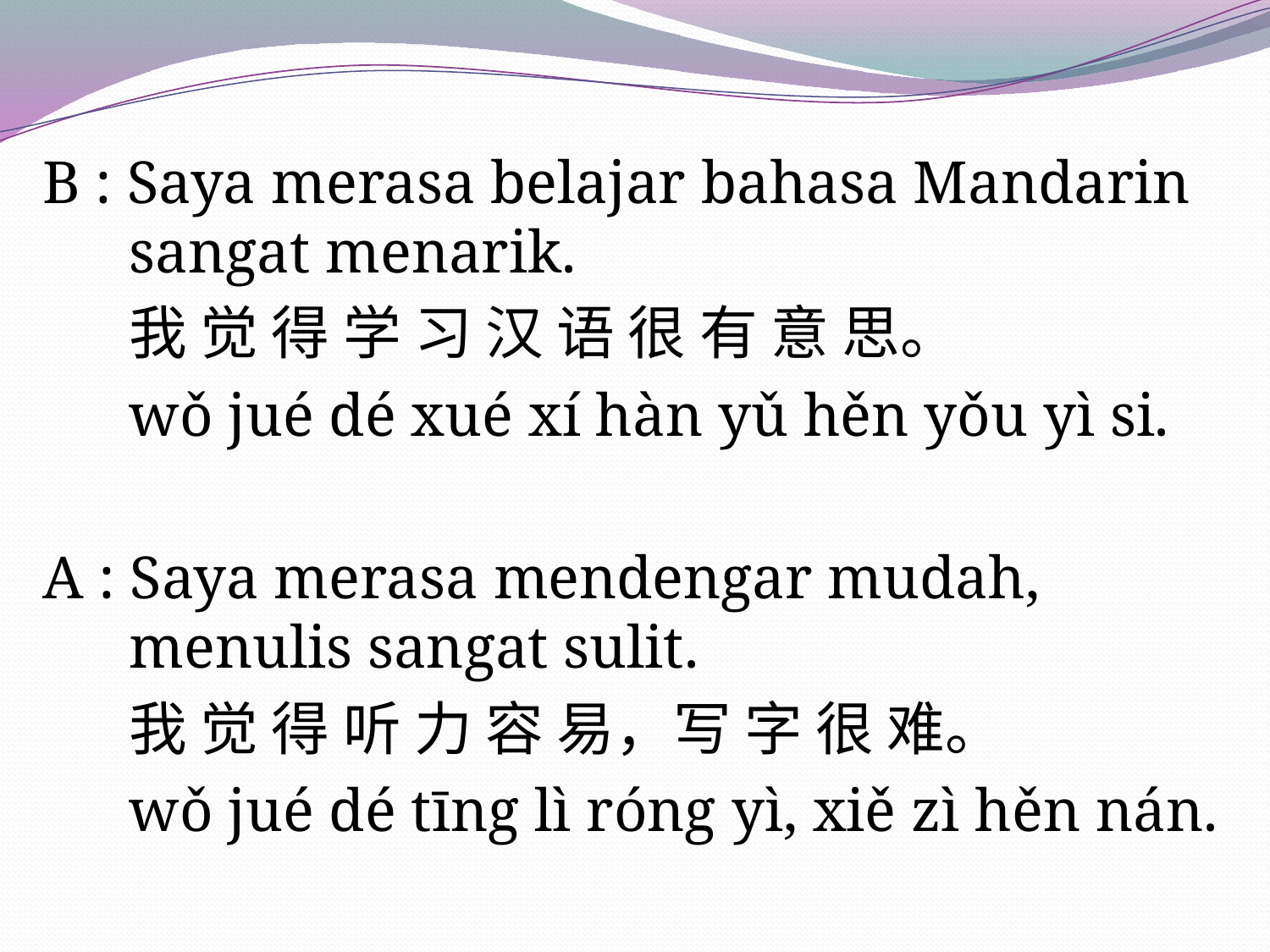

B : Saya merasa belajar bahasa Mandarin sangat menarik.
	我 觉 得 学 习 汉 语 很 有 意 思。
	wǒ jué dé xué xí hàn yǔ hěn yǒu yì si.

A : Saya merasa mendengar mudah, menulis sangat sulit.
	我 觉 得 听 力 容 易，写 字 很 难。
	wǒ jué dé tīng lì róng yì, xiě zì hěn nán.